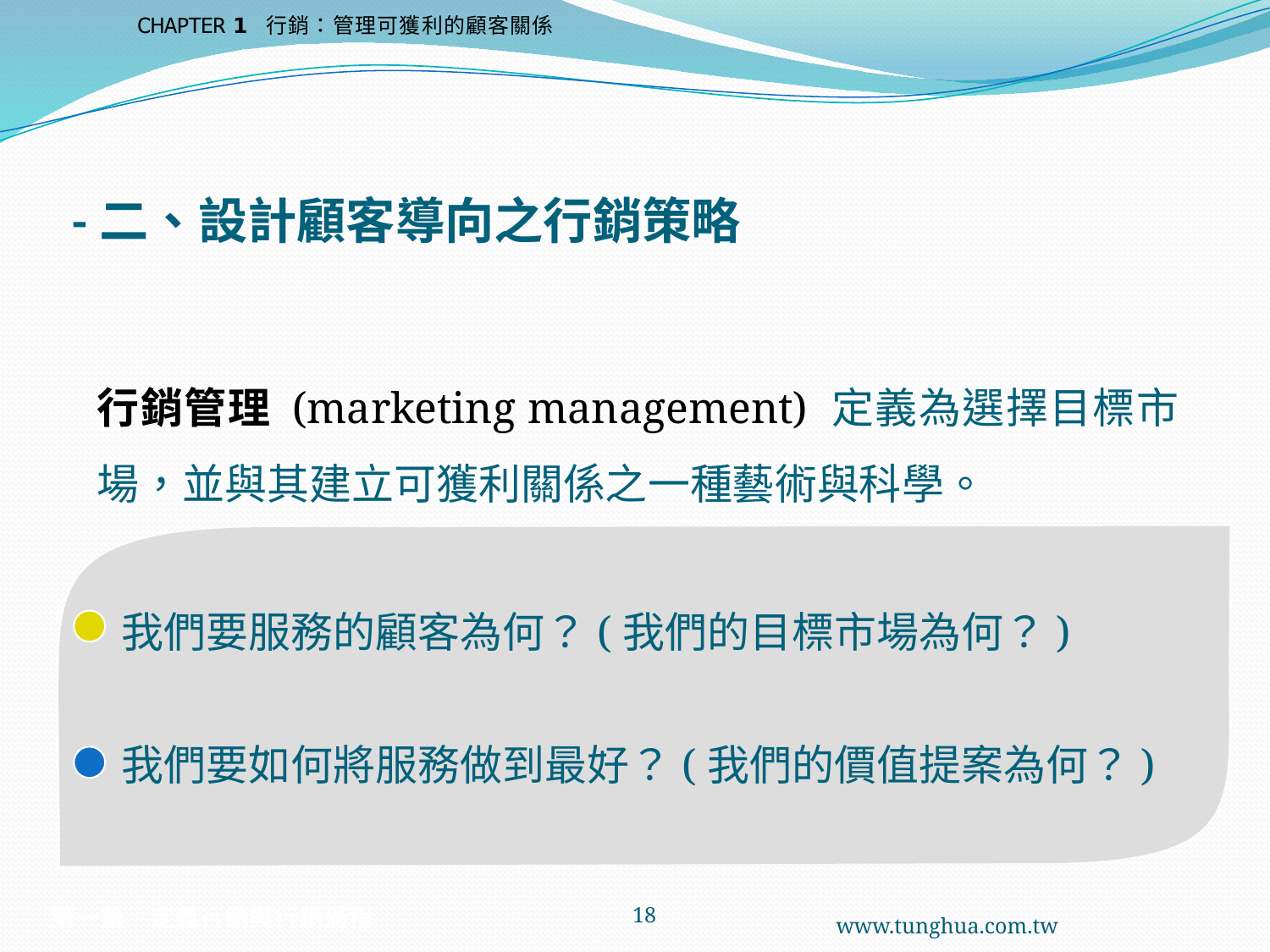

CHAPTER 1  行銷：管理可獲利的顧客關係
# -二、設計顧客導向之行銷策略
行銷管理 (marketing management) 定義為選擇目標市場，並與其建立可獲利關係之一種藝術與科學。

   我們要服務的顧客為何？(我們的目標市場為何？)
   我們要如何將服務做到最好？(我們的價值提案為何？)

www.tunghua.com.tw
18
第一篇　定義行銷與行銷過程